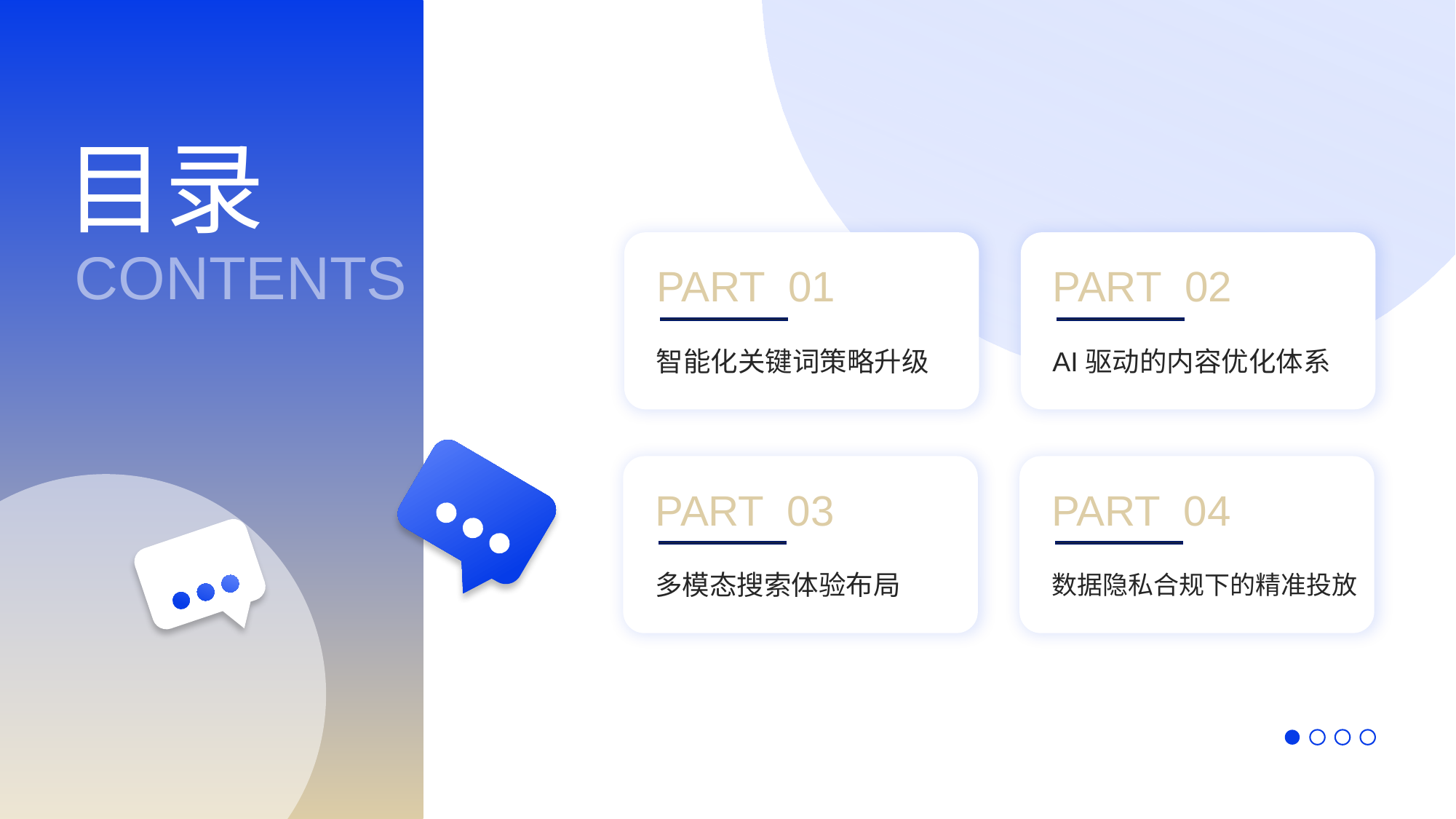

目录
CONTENTS

PART  01
PART  02

智能化关键词策略升级
AI驱动的内容优化体系

PART  03
PART  04

多模态搜索体验布局
数据隐私合规下的精准投放